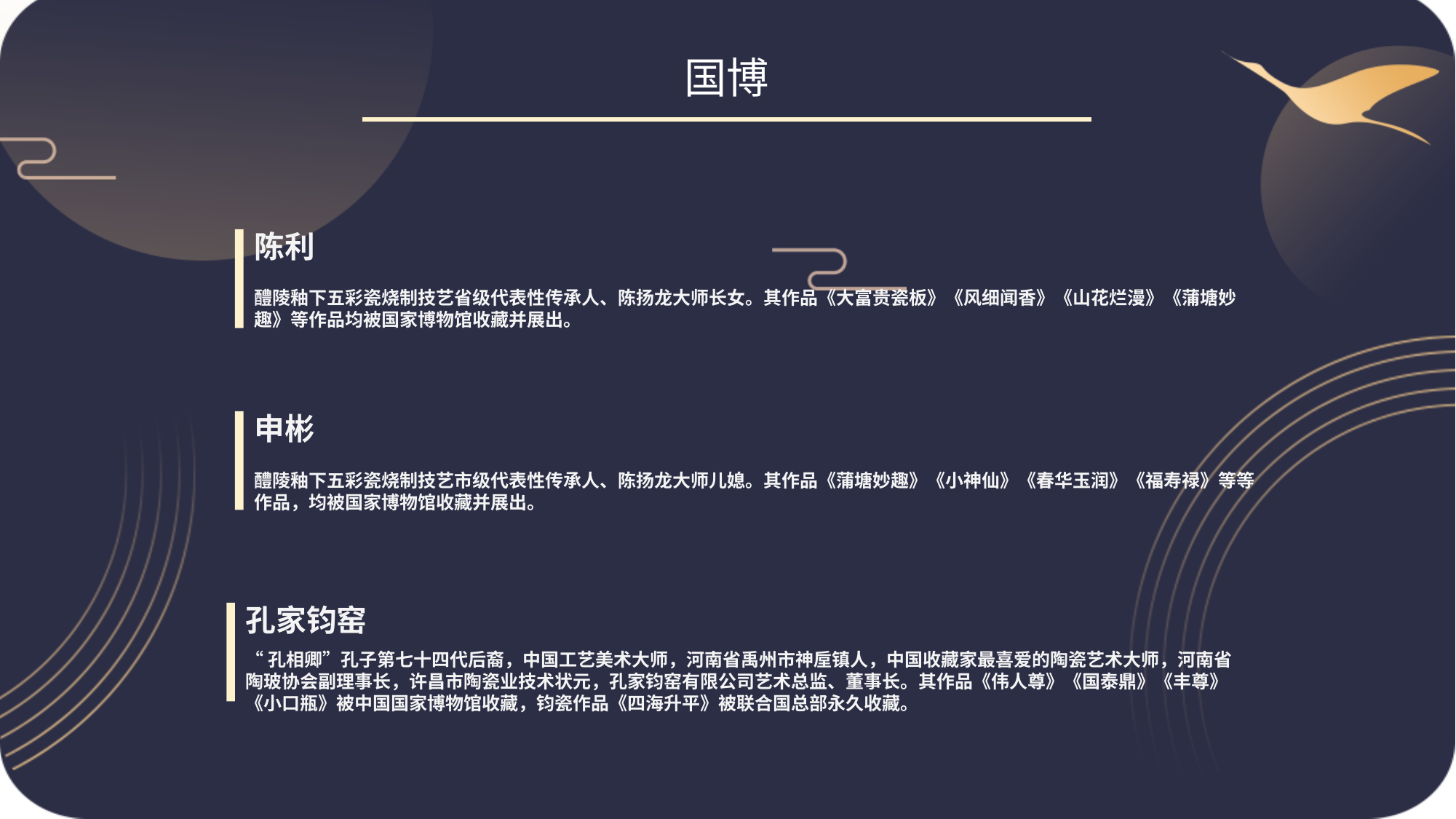

国博
陈利
醴陵釉下五彩瓷烧制技艺省级代表性传承人、陈扬龙大师长女。其作品《大富贵瓷板》《风细闻香》《山花烂漫》《蒲塘妙趣》等作品均被国家博物馆收藏并展出。

申彬
醴陵釉下五彩瓷烧制技艺市级代表性传承人、陈扬龙大师儿媳。其作品《蒲塘妙趣》《小神仙》《春华玉润》《福寿禄》等等作品，均被国家博物馆收藏并展出。

孔家钧窑
“孔相卿”孔子第七十四代后裔，中国工艺美术大师，河南省禹州市神垕镇人，中国收藏家最喜爱的陶瓷艺术大师，河南省陶玻协会副理事长，许昌市陶瓷业技术状元，孔家钧窑有限公司艺术总监、董事长。其作品《伟人尊》《国泰鼎》《丰尊》《小口瓶》被中国国家博物馆收藏，钧瓷作品《四海升平》被联合国总部永久收藏。